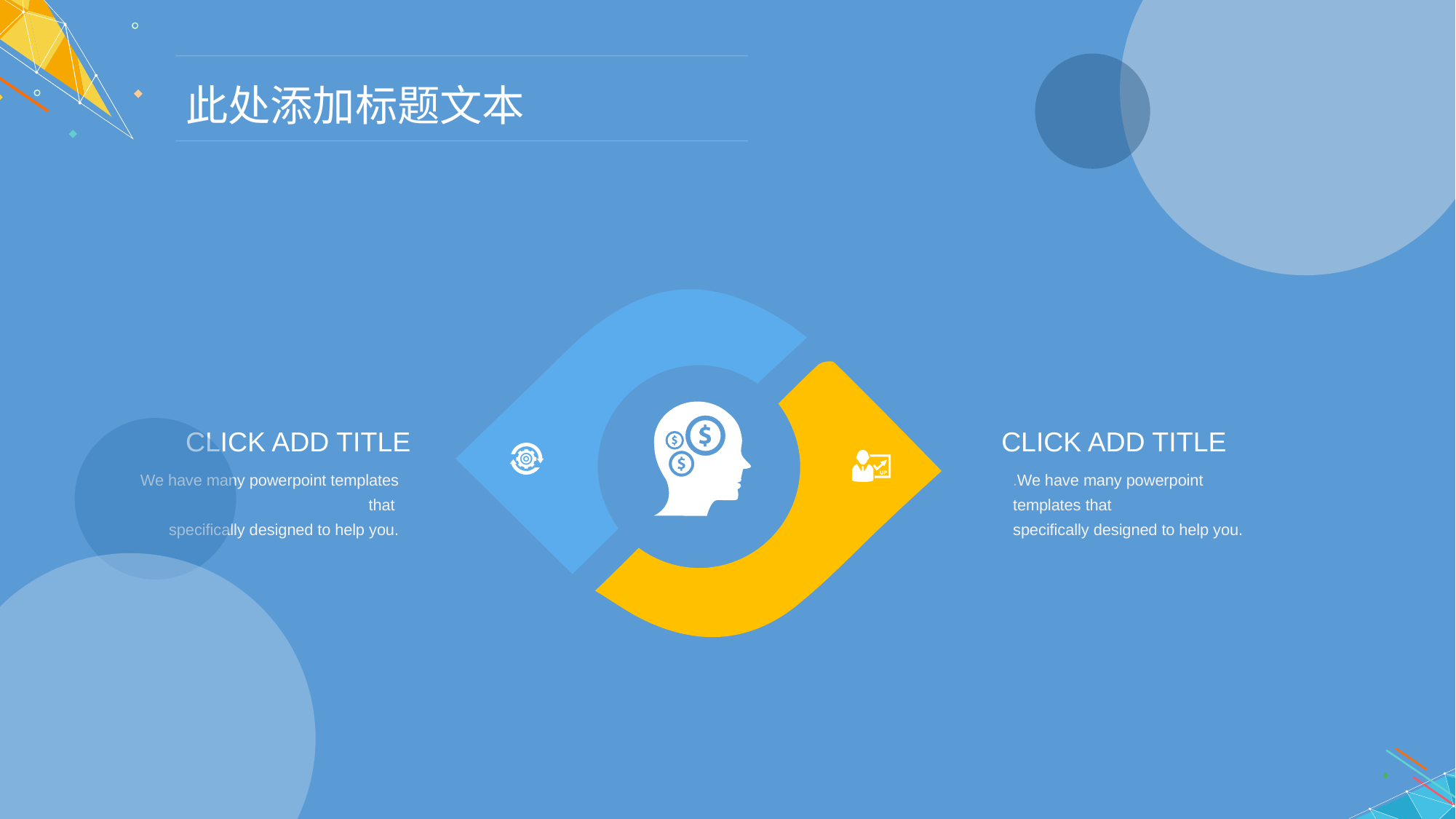

此处添加标题文本

CLICK ADD TITLE
We have many powerpoint templates that
specifically designed to help you.

CLICK ADD TITLE
.We have many powerpoint templates that
specifically designed to help you.